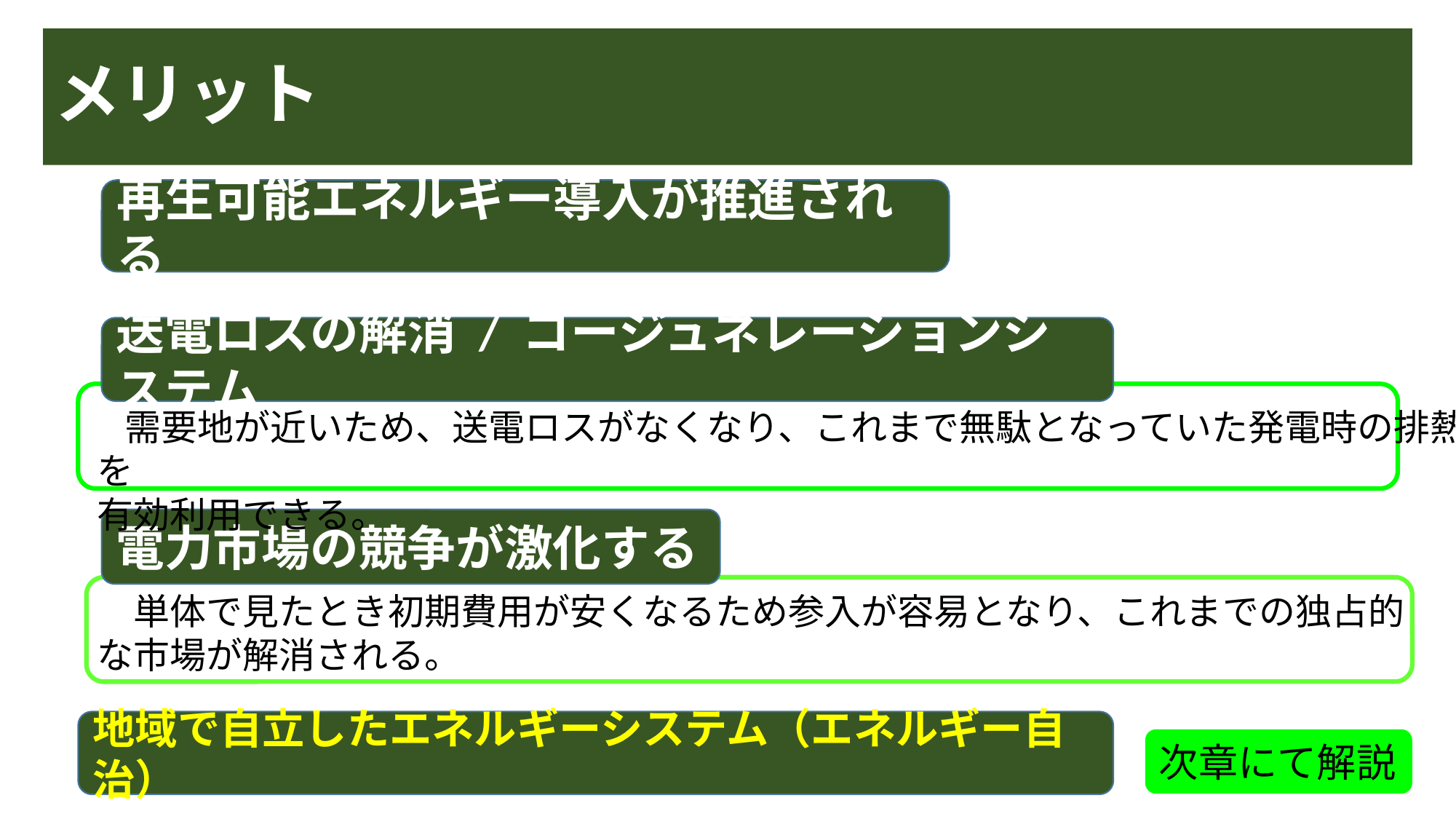

# メリット
再生可能エネルギー導入が推進される
送電ロスの解消 / コージュネレーションシステム

　需要地が近いため、送電ロスがなくなり、これまで無駄となっていた発電時の排熱を
有効利用できる。
電力市場の競争が激化する

　単体で見たとき初期費用が安くなるため参入が容易となり、これまでの独占的な市場が解消される。
地域で自立したエネルギーシステム（エネルギー自治）
次章にて解説